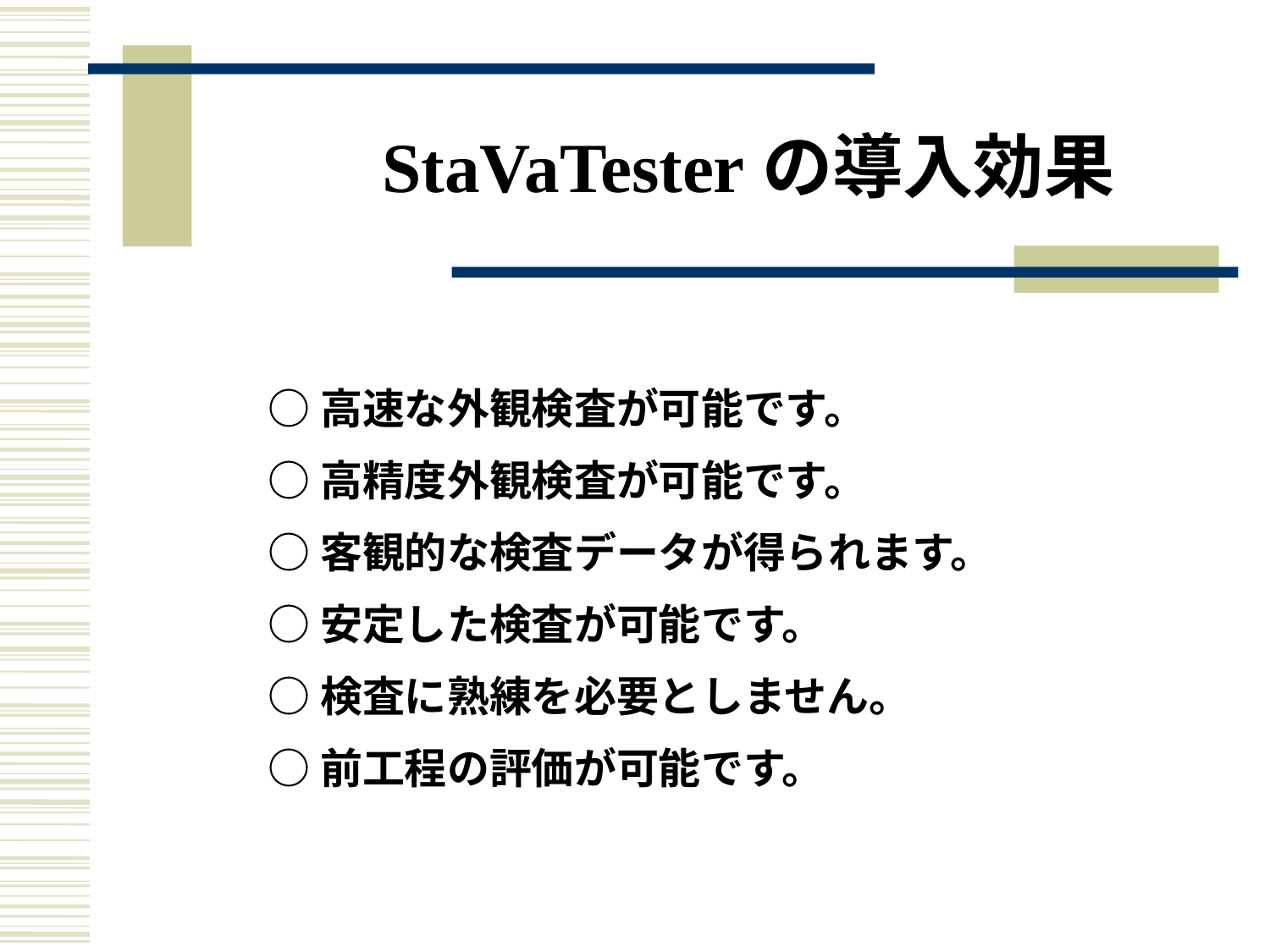

StaVaTesterの導入効果
○高速な外観検査が可能です。
○高精度外観検査が可能です。
○客観的な検査データが得られます。
○安定した検査が可能です。
○検査に熟練を必要としません。
○前工程の評価が可能です。